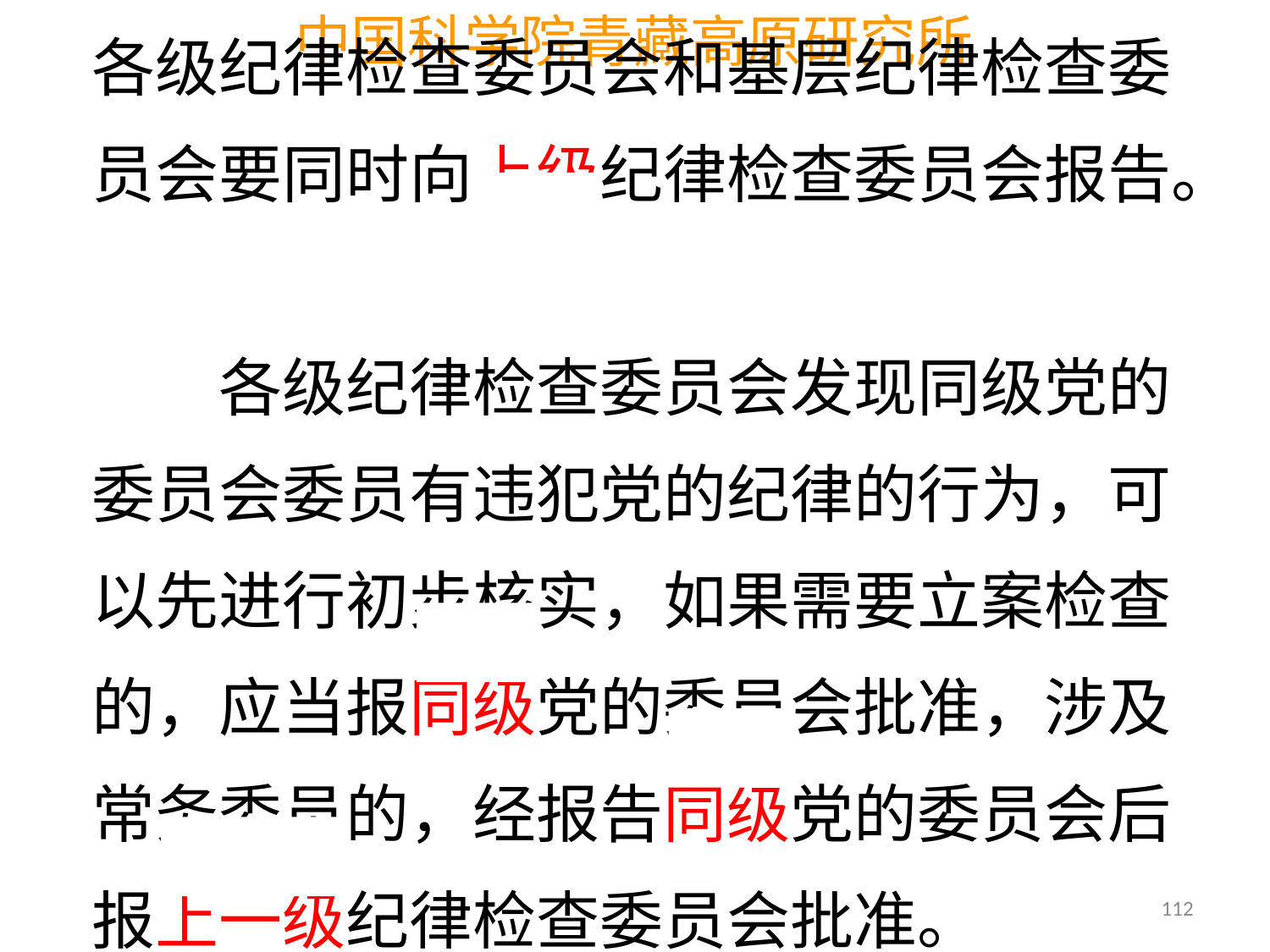

# 各级纪律检查委员会和基层纪律检查委员会要同时向上级纪律检查委员会报告。 　　各级纪律检查委员会发现同级党的委员会委员有违犯党的纪律的行为，可以先进行初步核实，如果需要立案检查的，应当报同级党的委员会批准，涉及常务委员的，经报告同级党的委员会后报上一级纪律检查委员会批准。

112